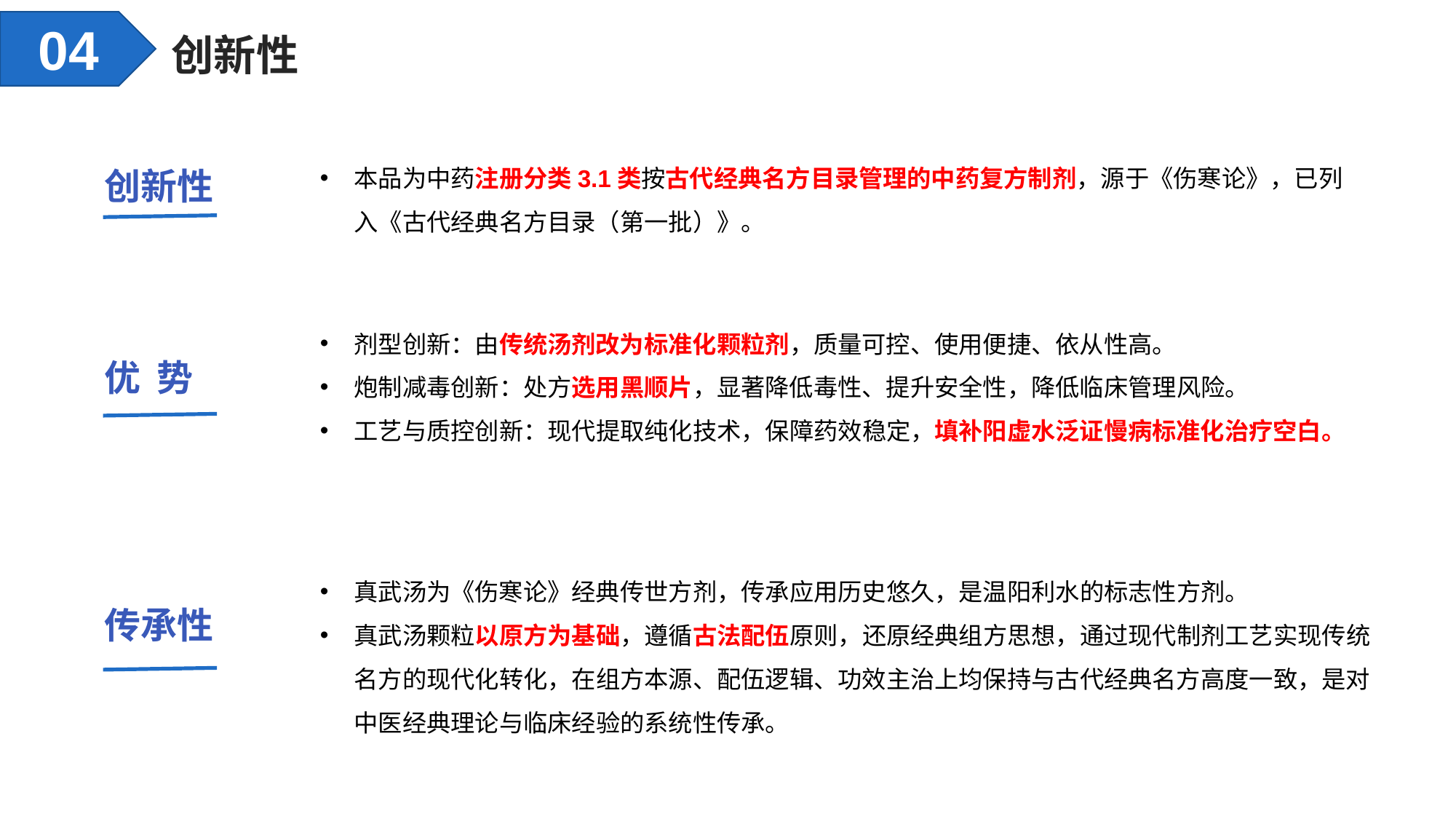

04
创新性
本品为中药注册分类3.1类按古代经典名方目录管理的中药复方制剂，源于《伤寒论》，已列入《古代经典名方目录（第一批）》。
创新性
剂型创新：由传统汤剂改为标准化颗粒剂，质量可控、使用便捷、依从性高。
炮制减毒创新：处方选用黑顺片，显著降低毒性、提升安全性，降低临床管理风险。
工艺与质控创新：现代提取纯化技术，保障药效稳定，填补阳虚水泛证慢病标准化治疗空白。
优  势
真武汤为《伤寒论》经典传世方剂，传承应用历史悠久，是温阳利水的标志性方剂。
真武汤颗粒以原方为基础，遵循古法配伍原则，还原经典组方思想，通过现代制剂工艺实现传统名方的现代化转化，在组方本源、配伍逻辑、功效主治上均保持与古代经典名方高度一致，是对中医经典理论与临床经验的系统性传承。
传承性